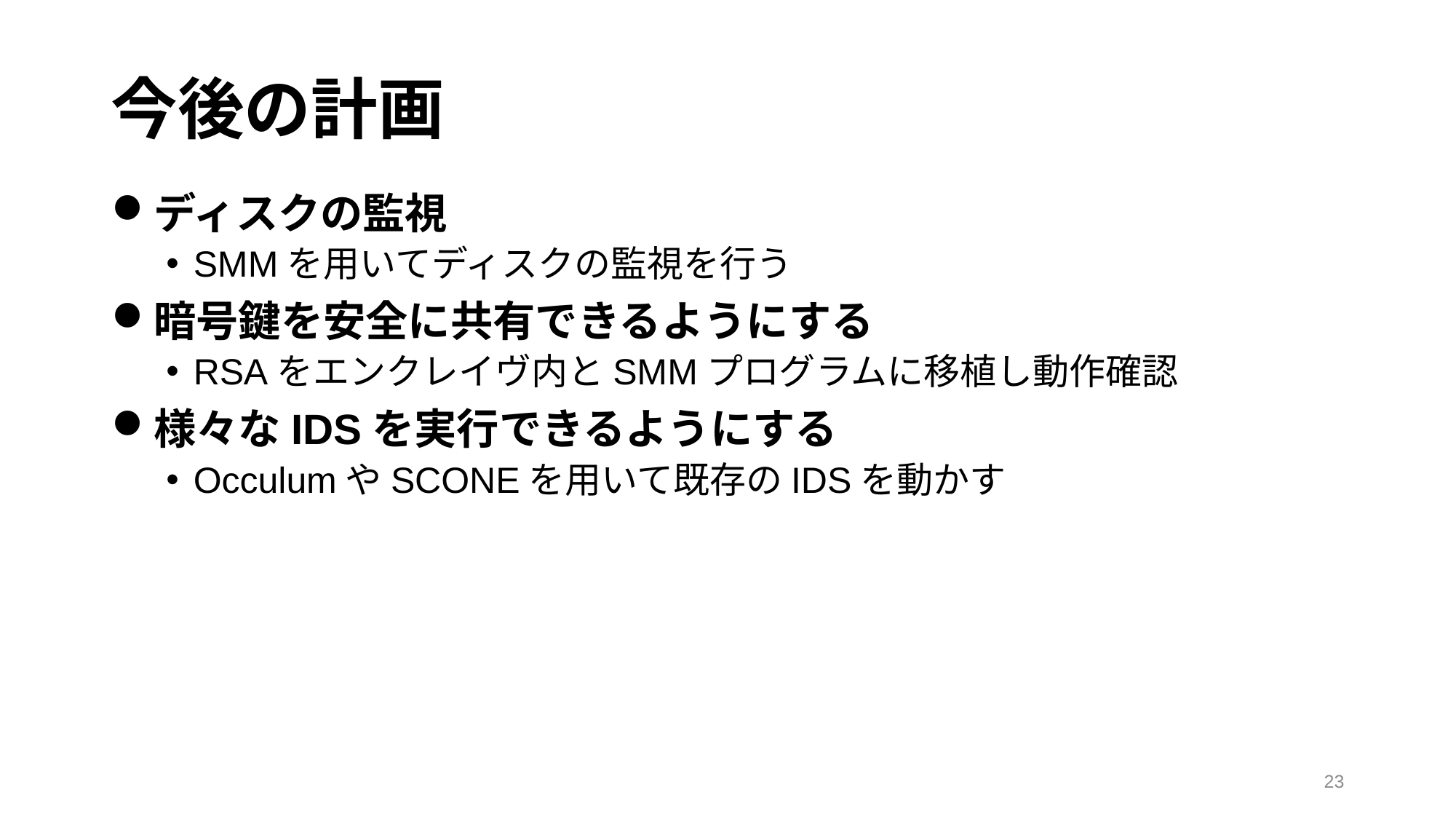

# 今後の計画
ディスクの監視
SMMを用いてディスクの監視を行う
暗号鍵を安全に共有できるようにする
RSAをエンクレイヴ内とSMMプログラムに移植し動作確認
様々なIDSを実行できるようにする
OcculumやSCONEを用いて既存のIDSを動かす

23